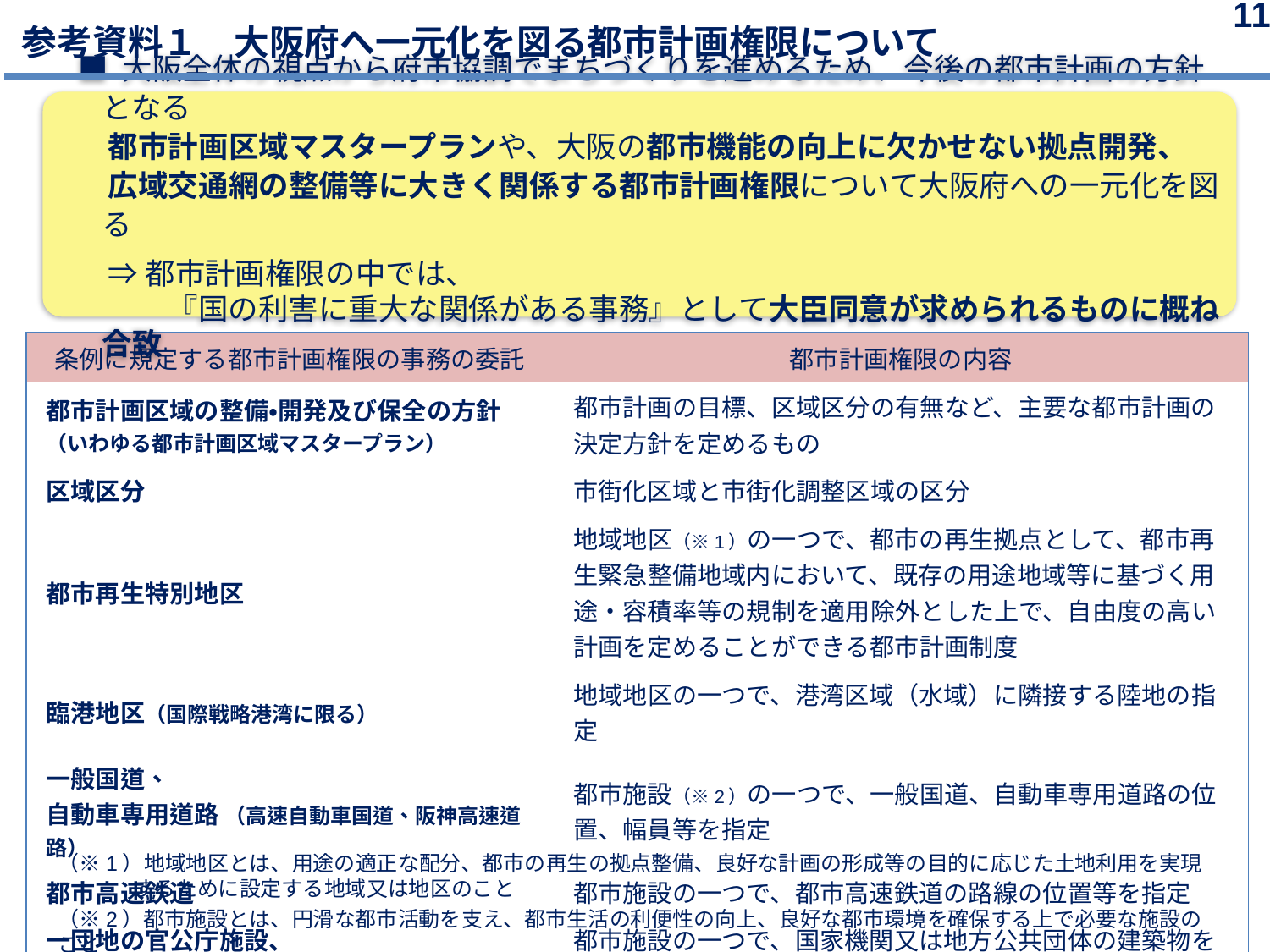

11
  参考資料１　大阪府へ一元化を図る都市計画権限について
■ 大阪全体の視点から府市協調でまちづくりを進めるため、今後の都市計画の方針となる
　都市計画区域マスタープランや、大阪の都市機能の向上に欠かせない拠点開発、
　広域交通網の整備等に大きく関係する都市計画権限について大阪府への一元化を図る
　⇒ 都市計画権限の中では、
　　　『国の利害に重大な関係がある事務』として大臣同意が求められるものに概ね合致
| 条例に規定する都市計画権限の事務の委託 | 都市計画権限の内容 |
| --- | --- |
| 都市計画区域の整備・開発及び保全の方針 （いわゆる都市計画区域マスタープラン） | 都市計画の目標、区域区分の有無など、主要な都市計画の決定方針を定めるもの |
| 区域区分 | 市街化区域と市街化調整区域の区分 |
| 都市再生特別地区 | 地域地区（※1）の一つで、都市の再生拠点として、都市再生緊急整備地域内において、既存の用途地域等に基づく用途・容積率等の規制を適用除外とした上で、自由度の高い計画を定めることができる都市計画制度 |
| 臨港地区（国際戦略港湾に限る） | 地域地区の一つで、港湾区域（水域）に隣接する陸地の指定 |
| 一般国道、 自動車専用道路 （高速自動車国道、阪神高速道路） | 都市施設（※2）の一つで、一般国道、自動車専用道路の位置、幅員等を指定 |
| 都市高速鉄道 | 都市施設の一つで、都市高速鉄道の路線の位置等を指定 |
| 一団地の官公庁施設、 一団地の官公庁施設の予定区域 | 都市施設の一つで、国家機関又は地方公共団体の建築物を一定地区に集中配置するよう指定 |
（※1）地域地区とは、用途の適正な配分、都市の再生の拠点整備、良好な計画の形成等の目的に応じた土地利用を実現するために設定する地域又は地区のこと
（※2）都市施設とは、円滑な都市活動を支え、都市生活の利便性の向上、良好な都市環境を確保する上で必要な施設のこと